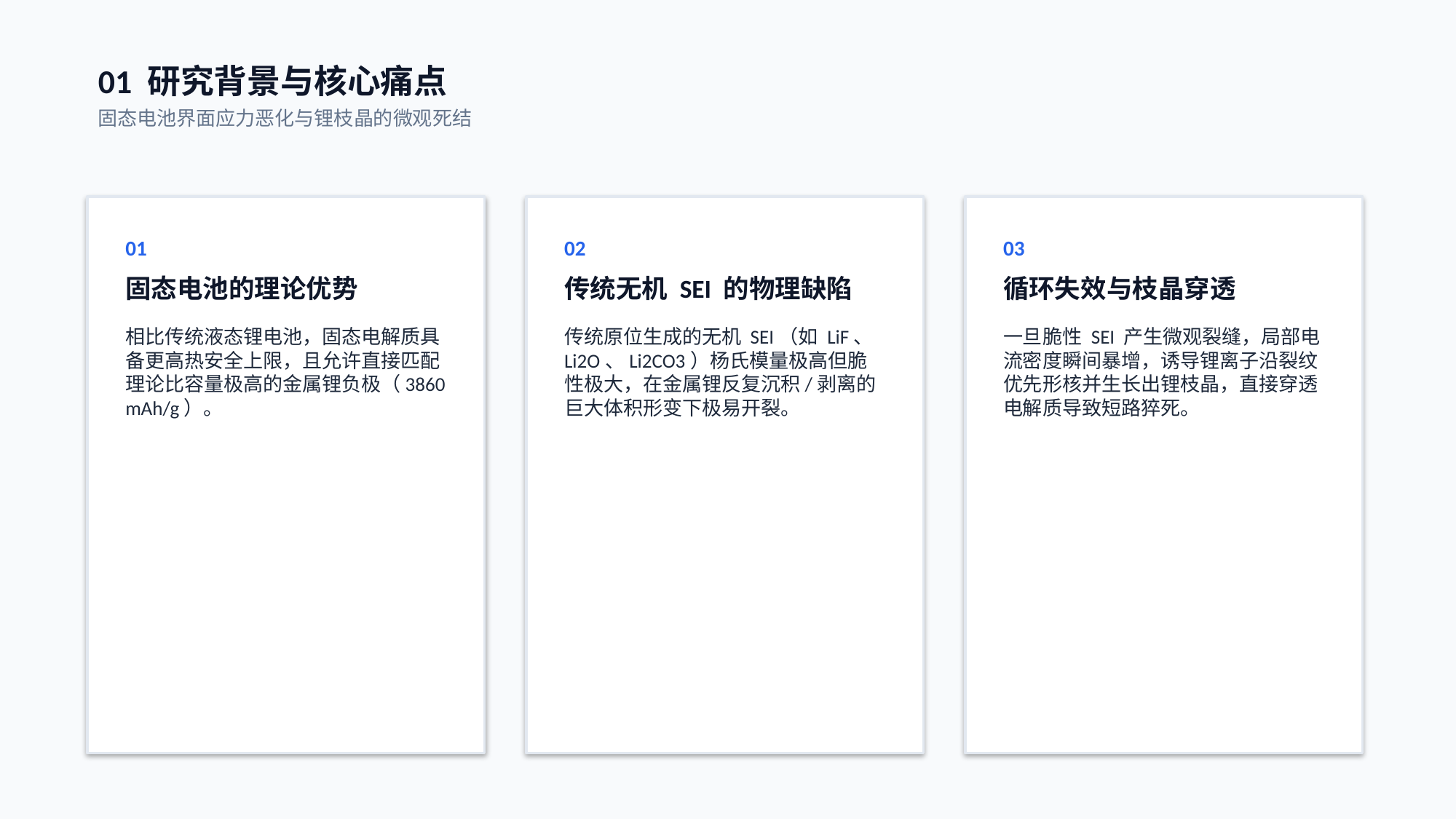

01 研究背景与核心痛点
固态电池界面应力恶化与锂枝晶的微观死结

01
固态电池的理论优势
相比传统液态锂电池，固态电解质具备更高热安全上限，且允许直接匹配理论比容量极高的金属锂负极（3860 mAh/g）。
02
传统无机 SEI 的物理缺陷
传统原位生成的无机 SEI（如 LiF、Li2O、Li2CO3）杨氏模量极高但脆性极大，在金属锂反复沉积/剥离的巨大体积形变下极易开裂。
03
循环失效与枝晶穿透
一旦脆性 SEI 产生微观裂缝，局部电流密度瞬间暴增，诱导锂离子沿裂纹优先形核并生长出锂枝晶，直接穿透电解质导致短路猝死。